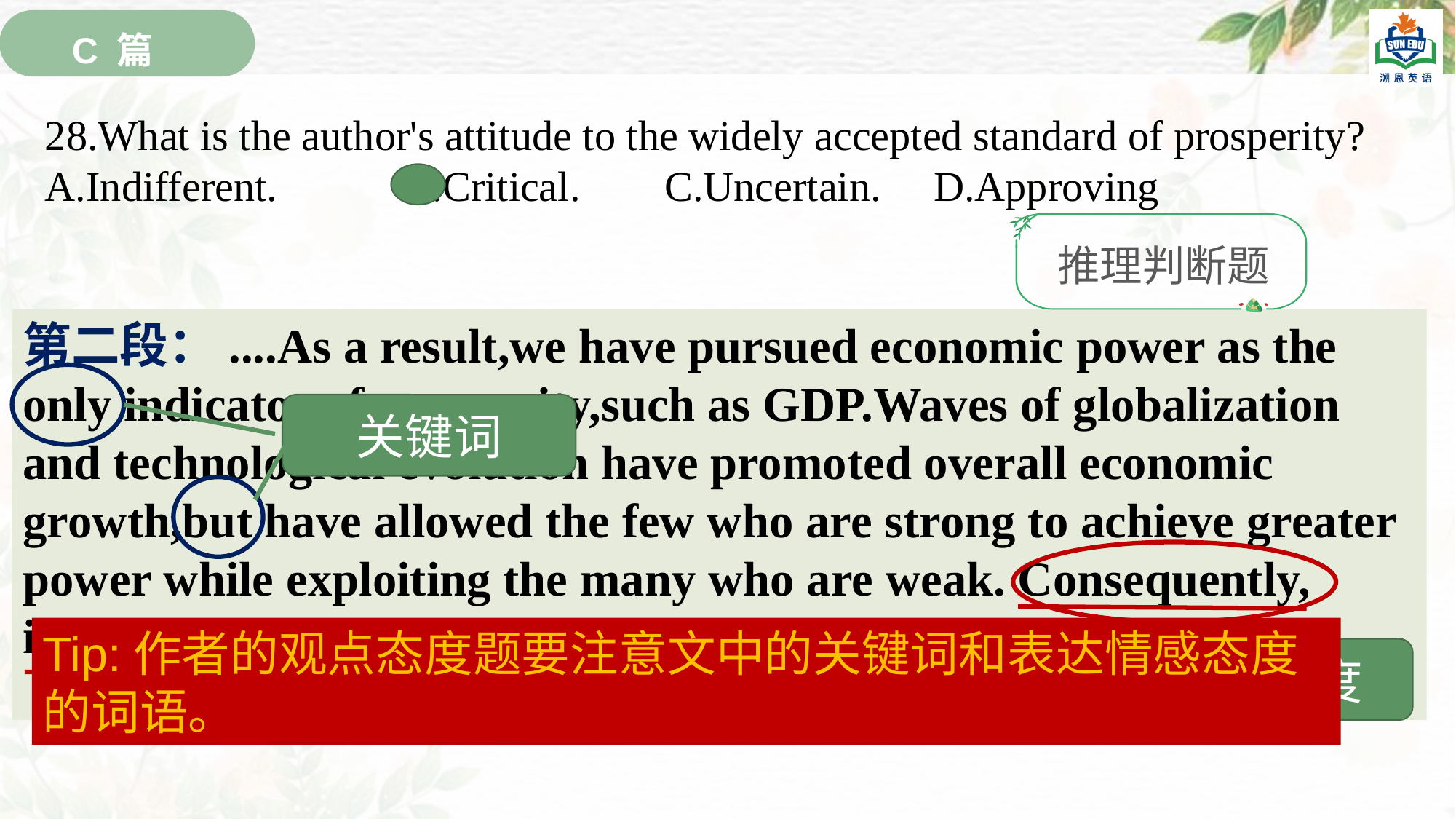

C 篇
28.What is the author's attitude to the widely accepted standard of prosperity?
A.Indifferent.            B.Critical.        C.Uncertain.     D.Approving

推理判断题
第二段：....As a result,we have pursued economic power as the only indicator of prosperity,such as GDP.Waves of globalization and technological evolution have promoted overall economic growth,but have allowed the few who are strong to achieve greater power while exploiting the many who are weak. Consequently, inequality has worsened,and disunity has intensified.

关键词

Tip:作者的观点态度题要注意文中的关键词和表达情感态度的词语。
情感态度